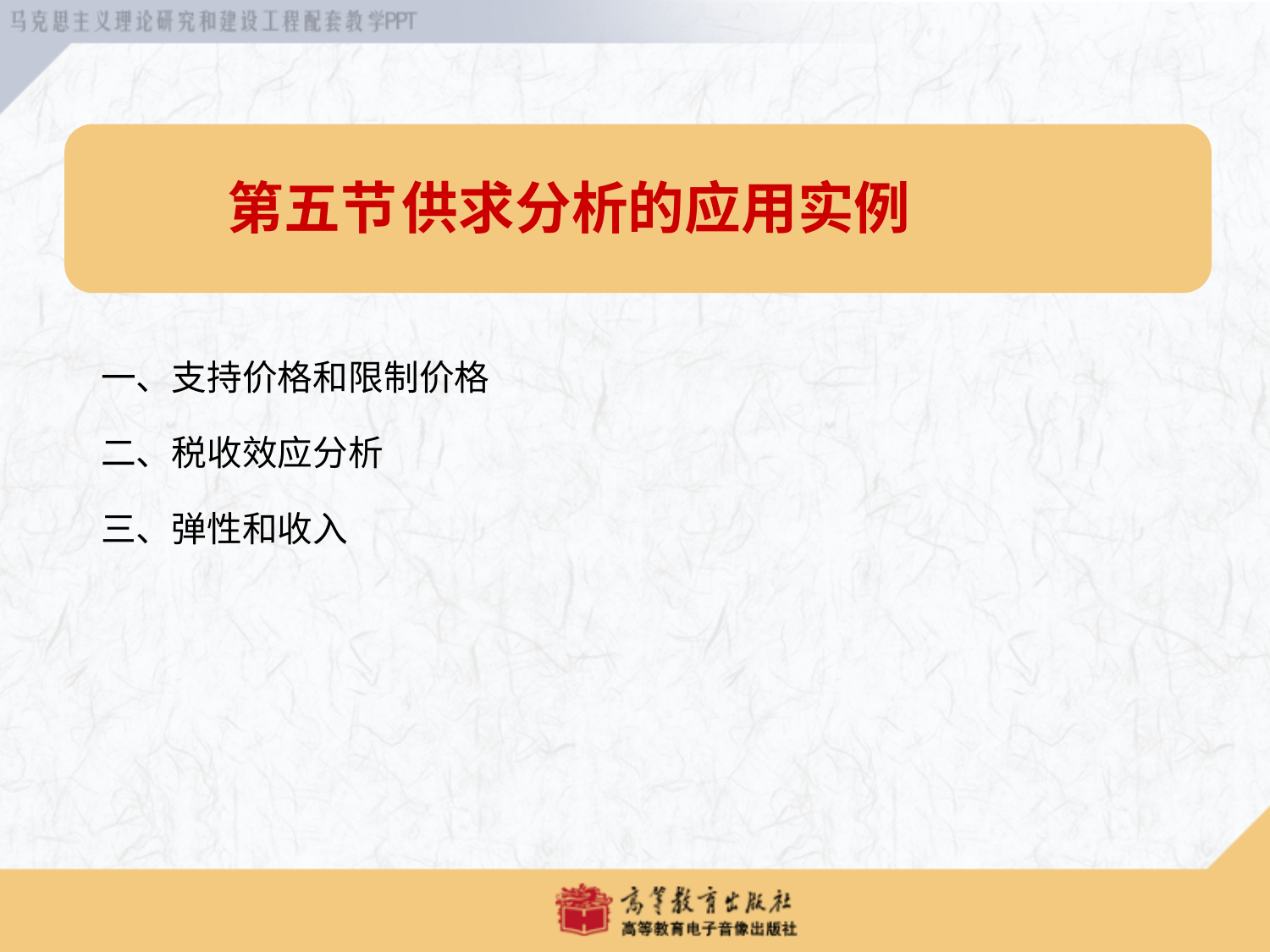

一、支持价格和限制价格
二、税收效应分析
三、弹性和收入
第五节	供求分析的应用实例